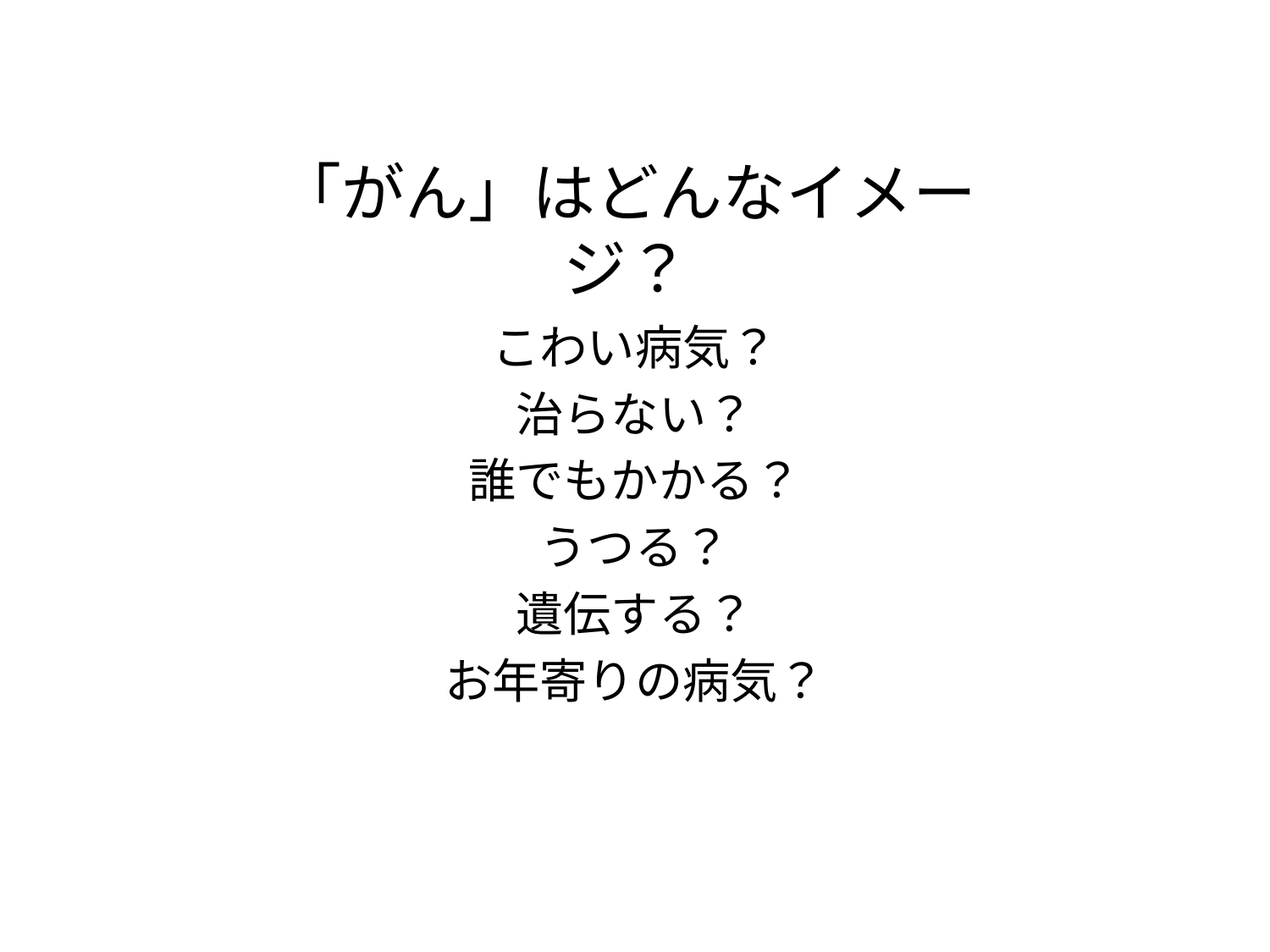

# 「がん」はどんなイメージ？
こわい病気？
治らない？
誰でもかかる？
うつる？
遺伝する？
お年寄りの病気？